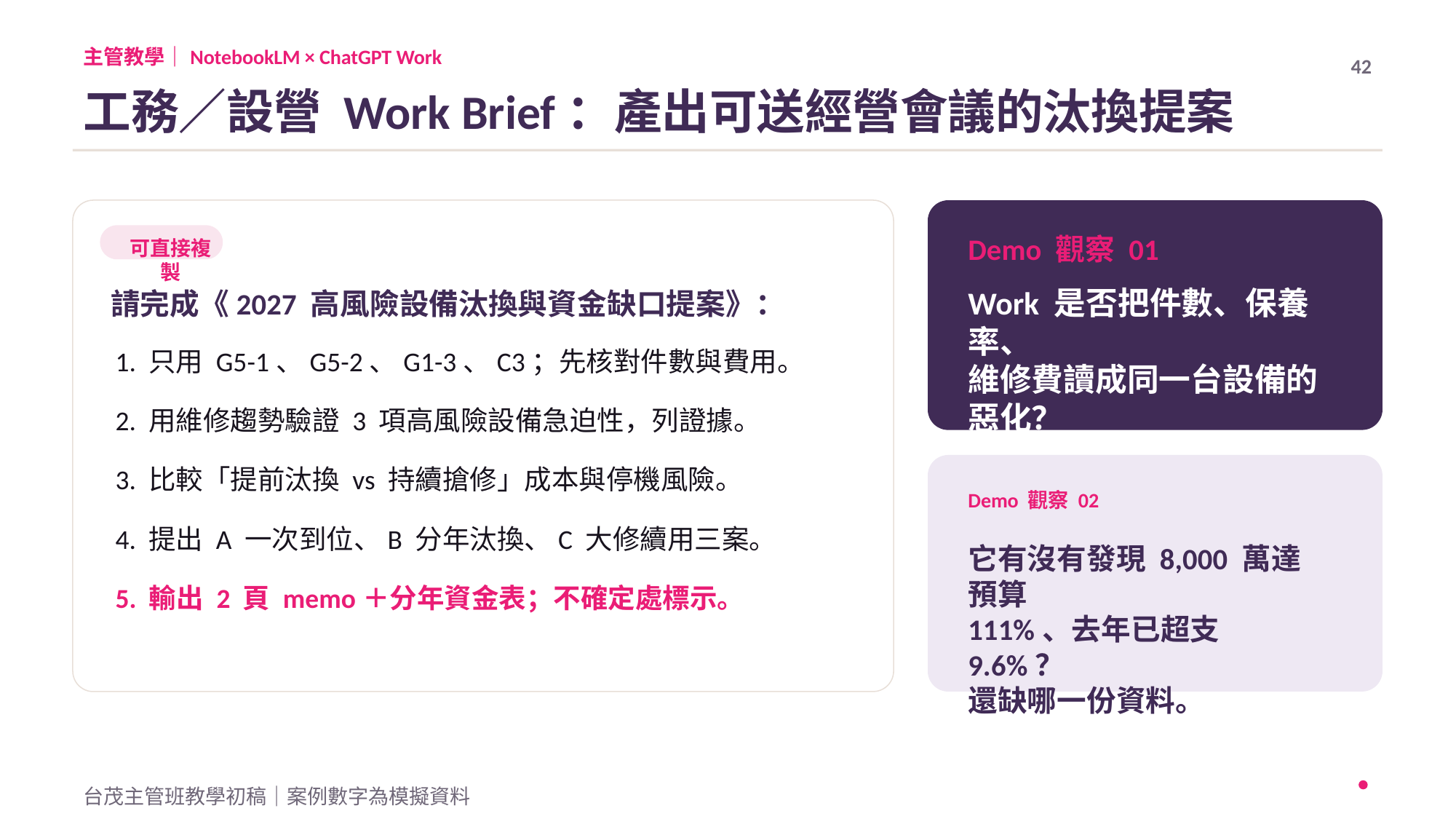

主管教學｜NotebookLM × ChatGPT Work
42
工務／設營 Work Brief：產出可送經營會議的汰換提案

Demo 觀察 01
可直接複製
Work 是否把件數、保養率、
維修費讀成同一台設備的惡化？
請完成《2027 高風險設備汰換與資金缺口提案》：
1. 只用 G5-1、G5-2、G1-3、C3；先核對件數與費用。
2. 用維修趨勢驗證 3 項高風險設備急迫性，列證據。

3. 比較「提前汰換 vs 持續搶修」成本與停機風險。
Demo 觀察 02
4. 提出 A 一次到位、B 分年汰換、C 大修續用三案。
它有沒有發現 8,000 萬達預算
111%、去年已超支 9.6%？
還缺哪一份資料。
5. 輸出 2 頁 memo＋分年資金表；不確定處標示。
台茂主管班教學初稿｜案例數字為模擬資料